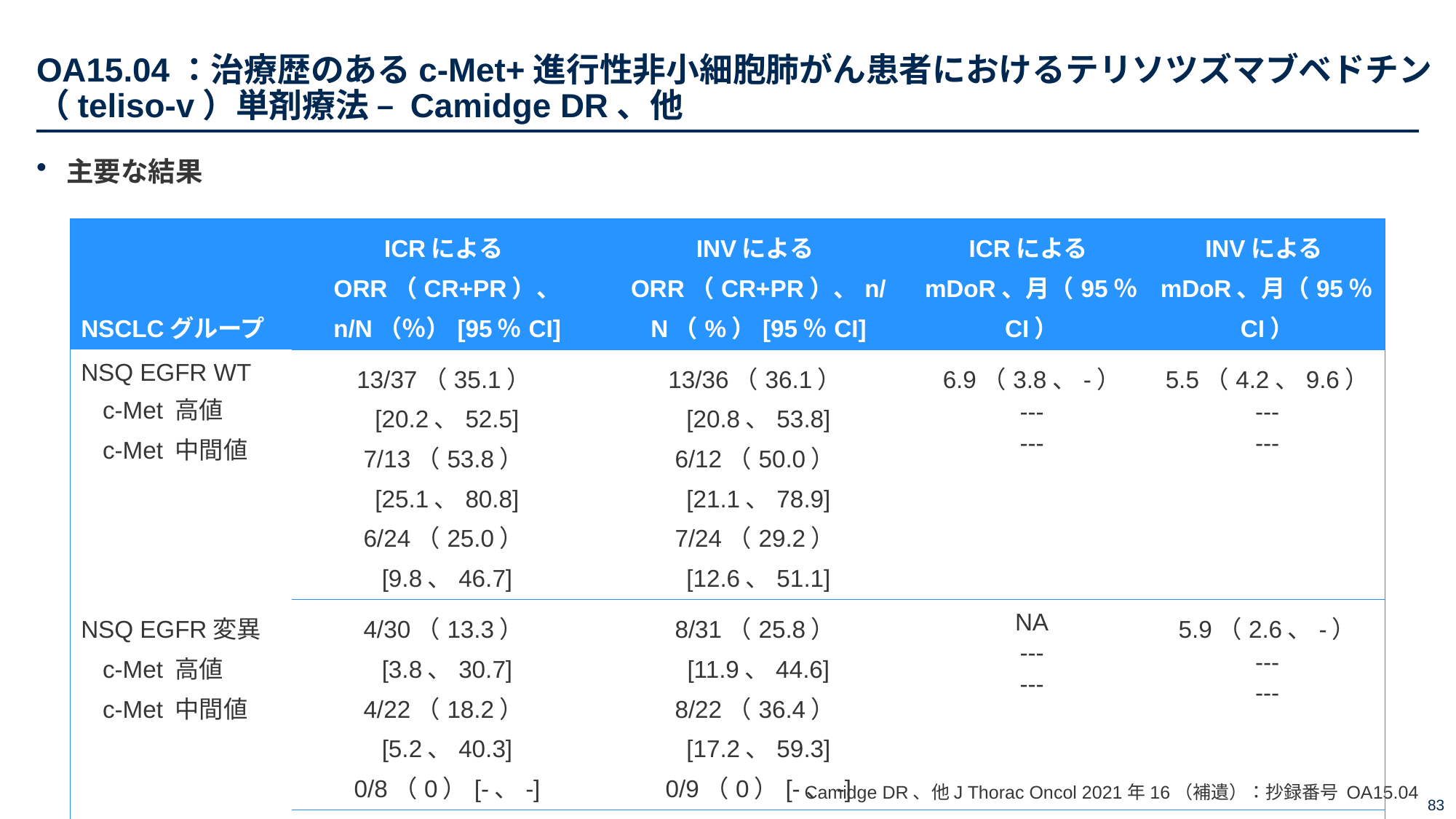

# OA15.04：治療歴のあるc-Met+進行性非小細胞肺がん患者におけるテリソツズマブベドチン（teliso-v）単剤療法 – Camidge DR、他
主要な結果
| NSCLCグループ | ICRによるORR（CR+PR）、 n/N（％）[95％CI] | INVによるORR（CR+PR）、n/N（%）[95％CI] | ICRによるmDoR、月（95％CI） | INVによるmDoR、月（95％CI） |
| --- | --- | --- | --- | --- |
| NSQ EGFR WT c-Met 高値 c-Met 中間値 | 13/37（35.1）[20.2、52.5] 7/13（53.8）[25.1、80.8] 6/24（25.0）[9.8、46.7] | 13/36（36.1）[20.8、53.8] 6/12（50.0）[21.1、78.9] 7/24（29.2）[12.6、51.1] | 6.9（3.8、-） --- --- | 5.5（4.2、9.6） --- --- |
| NSQ EGFR変異 c-Met 高値 c-Met 中間値 | 4/30（13.3）[3.8、30.7] 4/22（18.2）[5.2、40.3] 0/8（0）[-、-] | 8/31（25.8）[11.9、44.6] 8/22（36.4）[17.2、59.3] 0/9（0）[-、-] | NA --- --- | 5.9（2.6、-） --- --- |
| SQ | 3/21（14.3）[3.0、36.3] | 1/22（4.5）[0.1、22.8] | 4.4（3.0、-） | 4.4（-, -） |
Camidge DR、他J Thorac Oncol 2021年16（補遺）：抄録番号 OA15.04